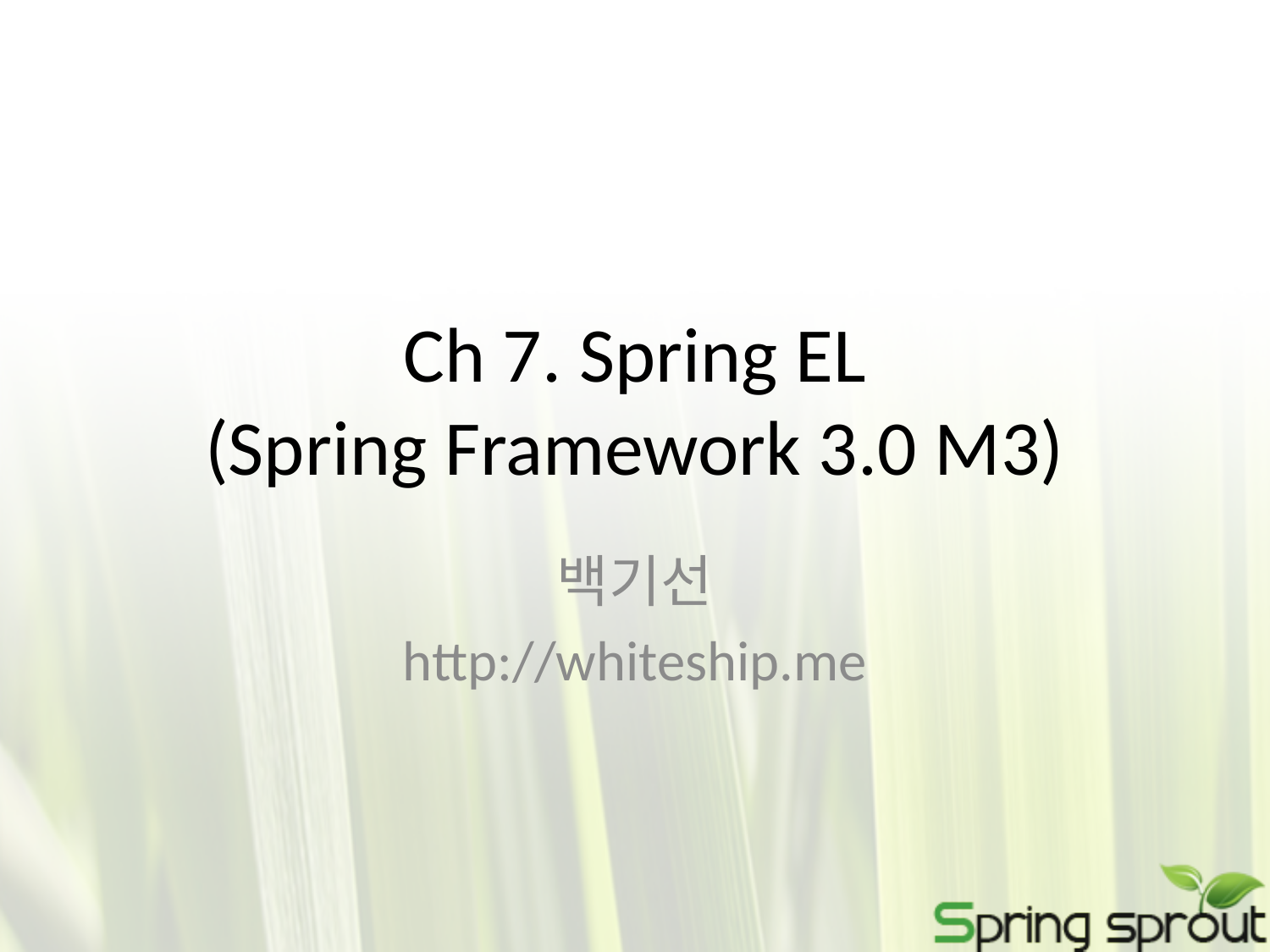

# Ch 7. Spring EL (Spring Framework 3.0 M3)
백기선
http://whiteship.me